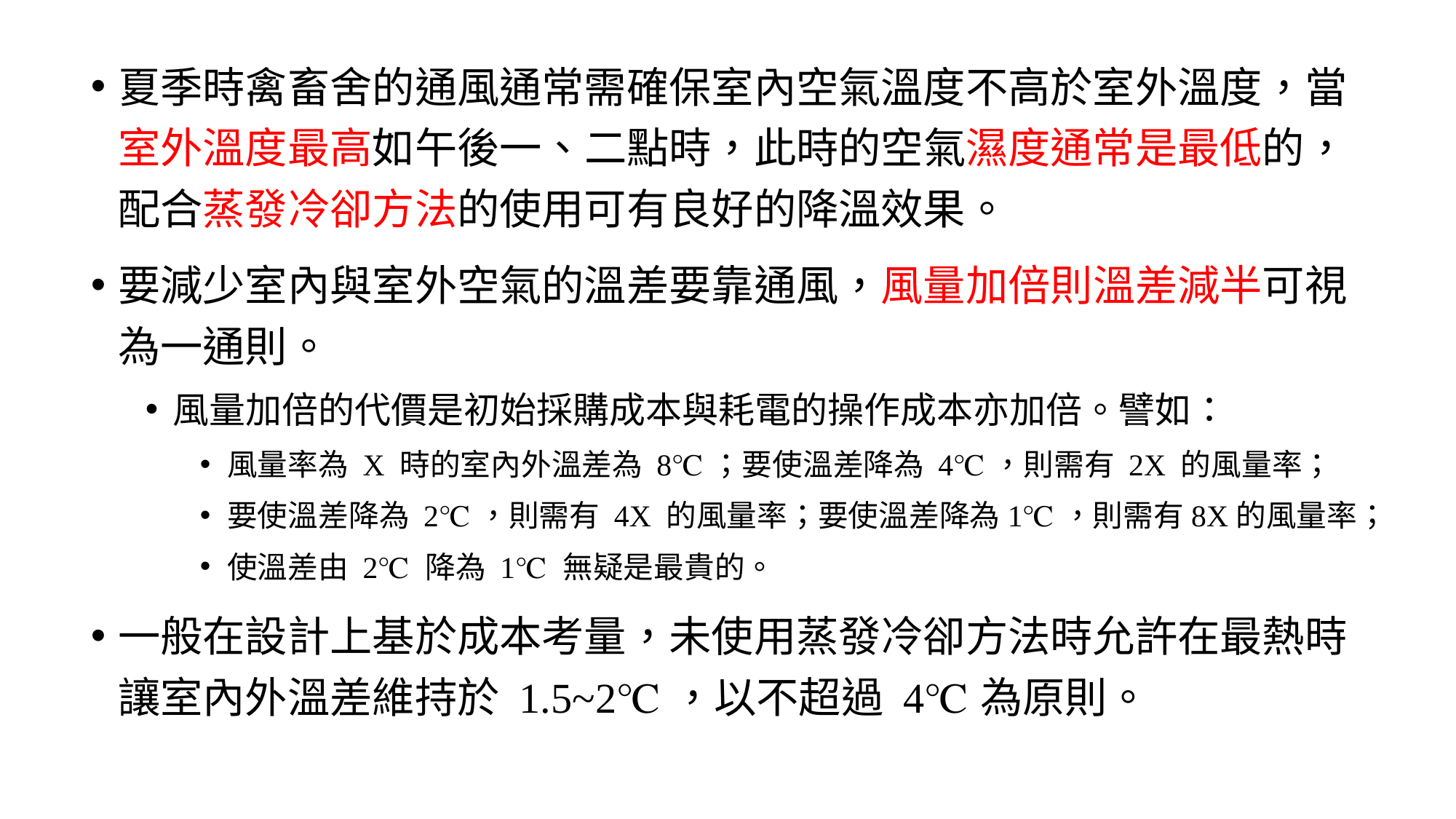

夏季時禽畜舍的通風通常需確保室內空氣溫度不高於室外溫度，當室外溫度最高如午後一、二點時，此時的空氣濕度通常是最低的，配合蒸發冷卻方法的使用可有良好的降溫效果。
要減少室內與室外空氣的溫差要靠通風，風量加倍則溫差減半可視為一通則。
風量加倍的代價是初始採購成本與耗電的操作成本亦加倍。譬如：
風量率為 X 時的室內外溫差為 8℃；要使溫差降為 4℃，則需有 2X 的風量率；
要使溫差降為 2℃，則需有 4X 的風量率；要使溫差降為1℃，則需有8X的風量率；
使溫差由 2℃ 降為 1℃ 無疑是最貴的。
一般在設計上基於成本考量，未使用蒸發冷卻方法時允許在最熱時讓室內外溫差維持於 1.5~2℃，以不超過 4℃為原則。